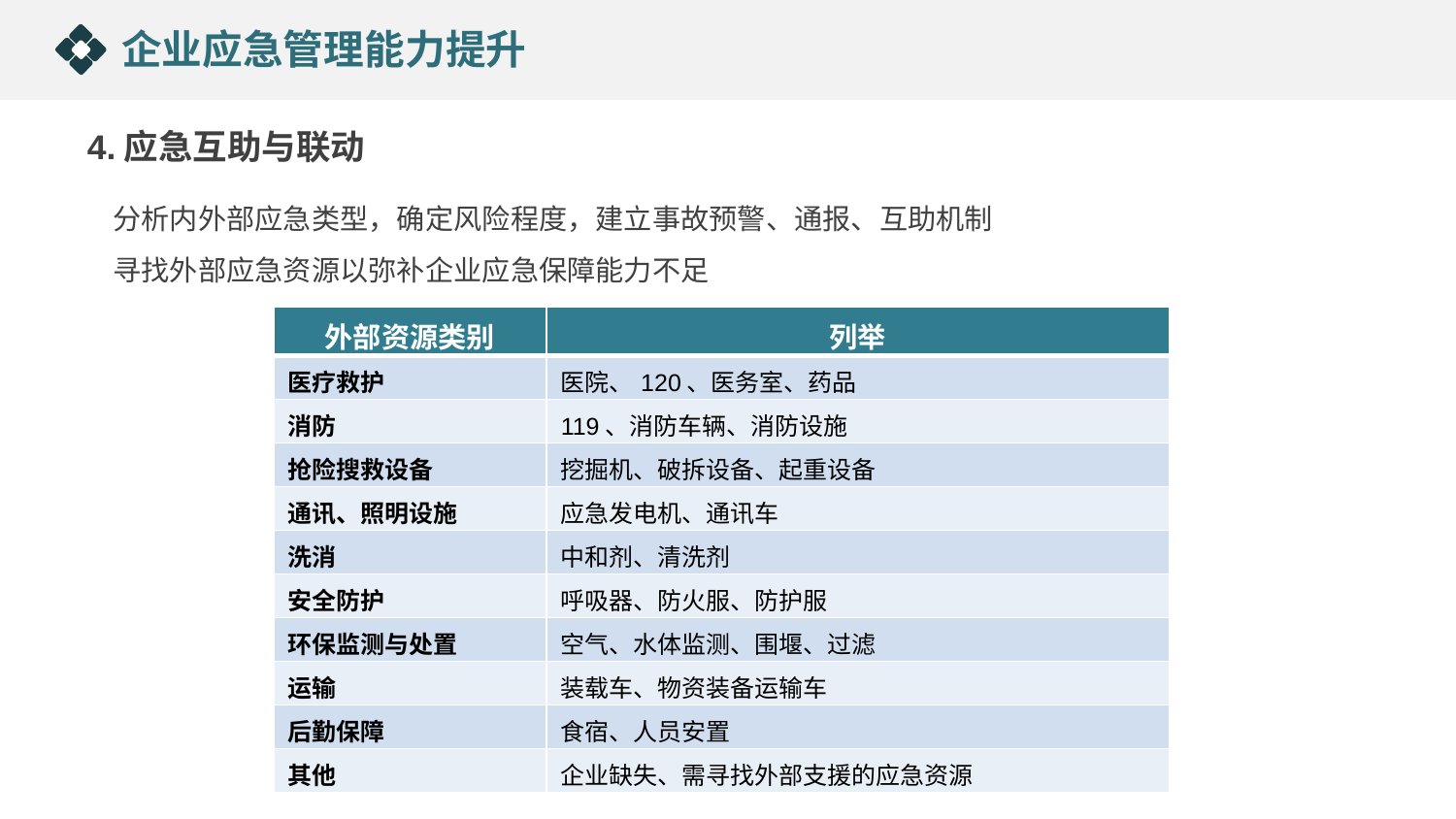

企业应急管理能力提升
4.应急互助与联动
分析内外部应急类型，确定风险程度，建立事故预警、通报、互助机制
寻找外部应急资源以弥补企业应急保障能力不足
| 外部资源类别 | 列举 |
| --- | --- |
| 医疗救护 | 医院、120、医务室、药品 |
| 消防 | 119、消防车辆、消防设施 |
| 抢险搜救设备 | 挖掘机、破拆设备、起重设备 |
| 通讯、照明设施 | 应急发电机、通讯车 |
| 洗消 | 中和剂、清洗剂 |
| 安全防护 | 呼吸器、防火服、防护服 |
| 环保监测与处置 | 空气、水体监测、围堰、过滤 |
| 运输 | 装载车、物资装备运输车 |
| 后勤保障 | 食宿、人员安置 |
| 其他 | 企业缺失、需寻找外部支援的应急资源 |